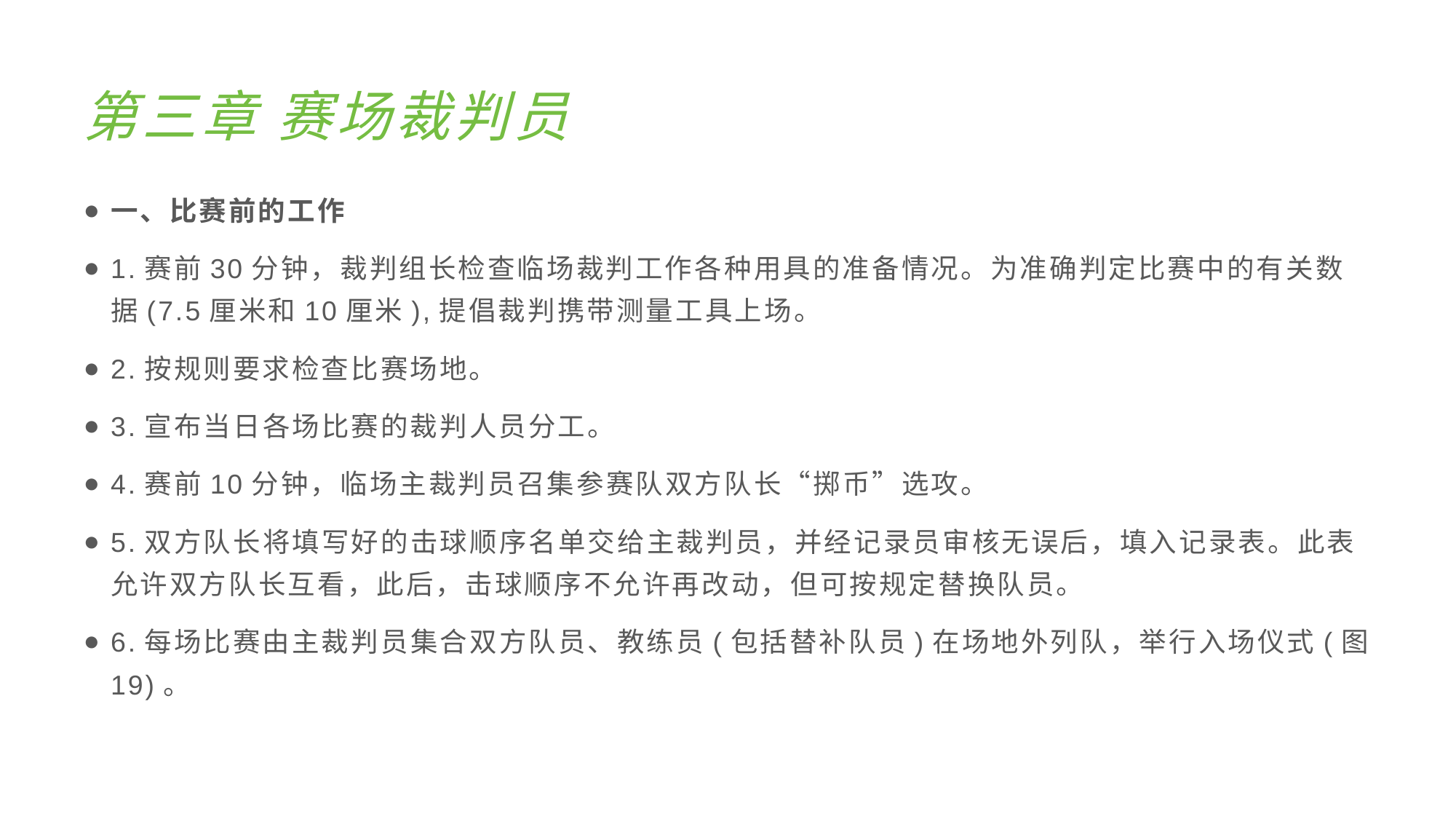

# 第三章 赛场裁判员
一、比赛前的工作
1.赛前30分钟，裁判组长检查临场裁判工作各种用具的准备情况。为准确判定比赛中的有关数据(7.5厘米和10厘米),提倡裁判携带测量工具上场。
2.按规则要求检查比赛场地。
3.宣布当日各场比赛的裁判人员分工。
4.赛前10分钟，临场主裁判员召集参赛队双方队长“掷币”选攻。
5.双方队长将填写好的击球顺序名单交给主裁判员，并经记录员审核无误后，填入记录表。此表允许双方队长互看，此后，击球顺序不允许再改动，但可按规定替换队员。
6.每场比赛由主裁判员集合双方队员、教练员(包括替补队员)在场地外列队，举行入场仪式(图19)。